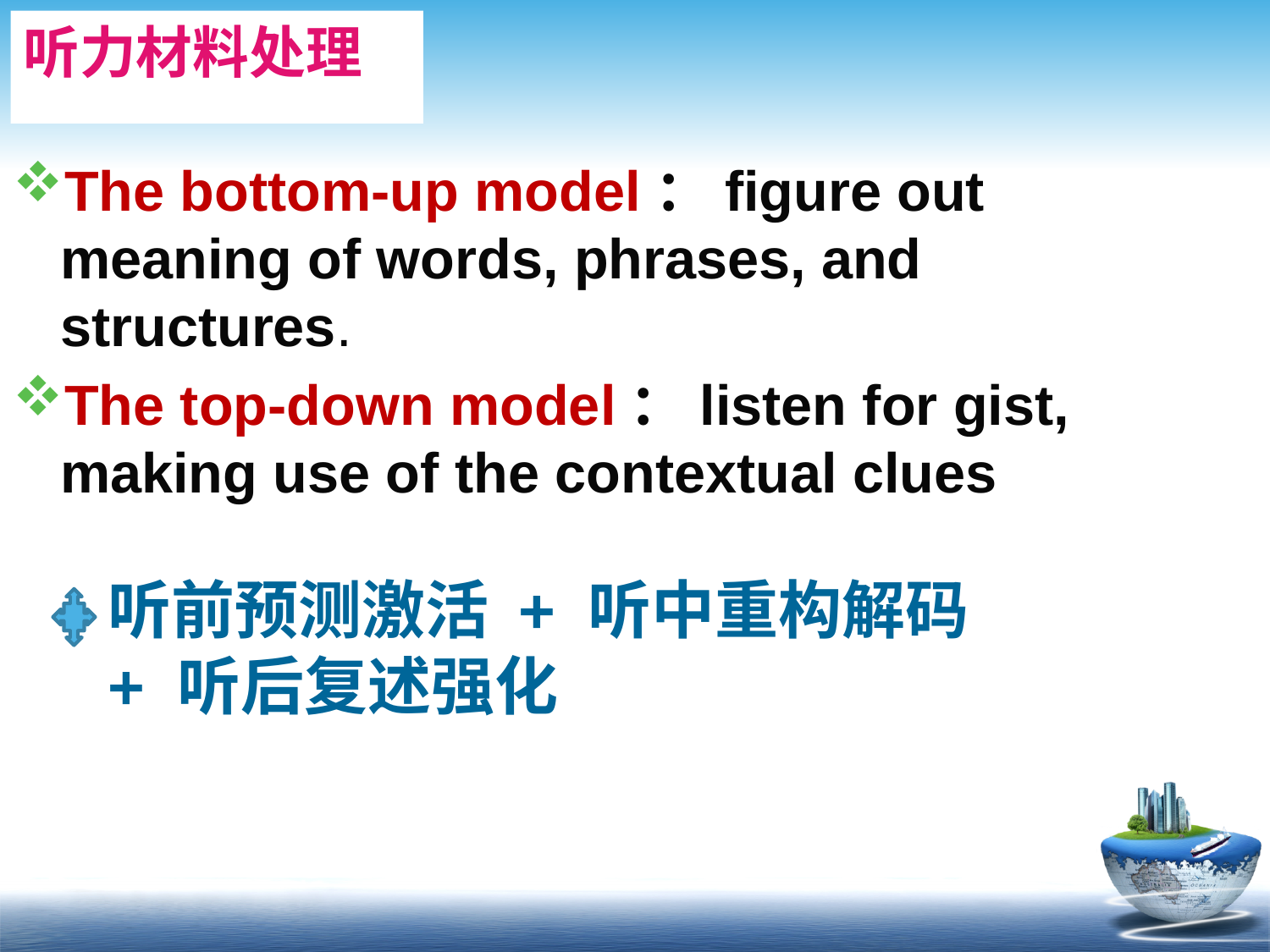

# 听力材料处理
The bottom-up model：figure out meaning of words, phrases, and structures.
The top-down model：listen for gist, making use of the contextual clues

听前预测激活 + 听中重构解码
+ 听后复述强化